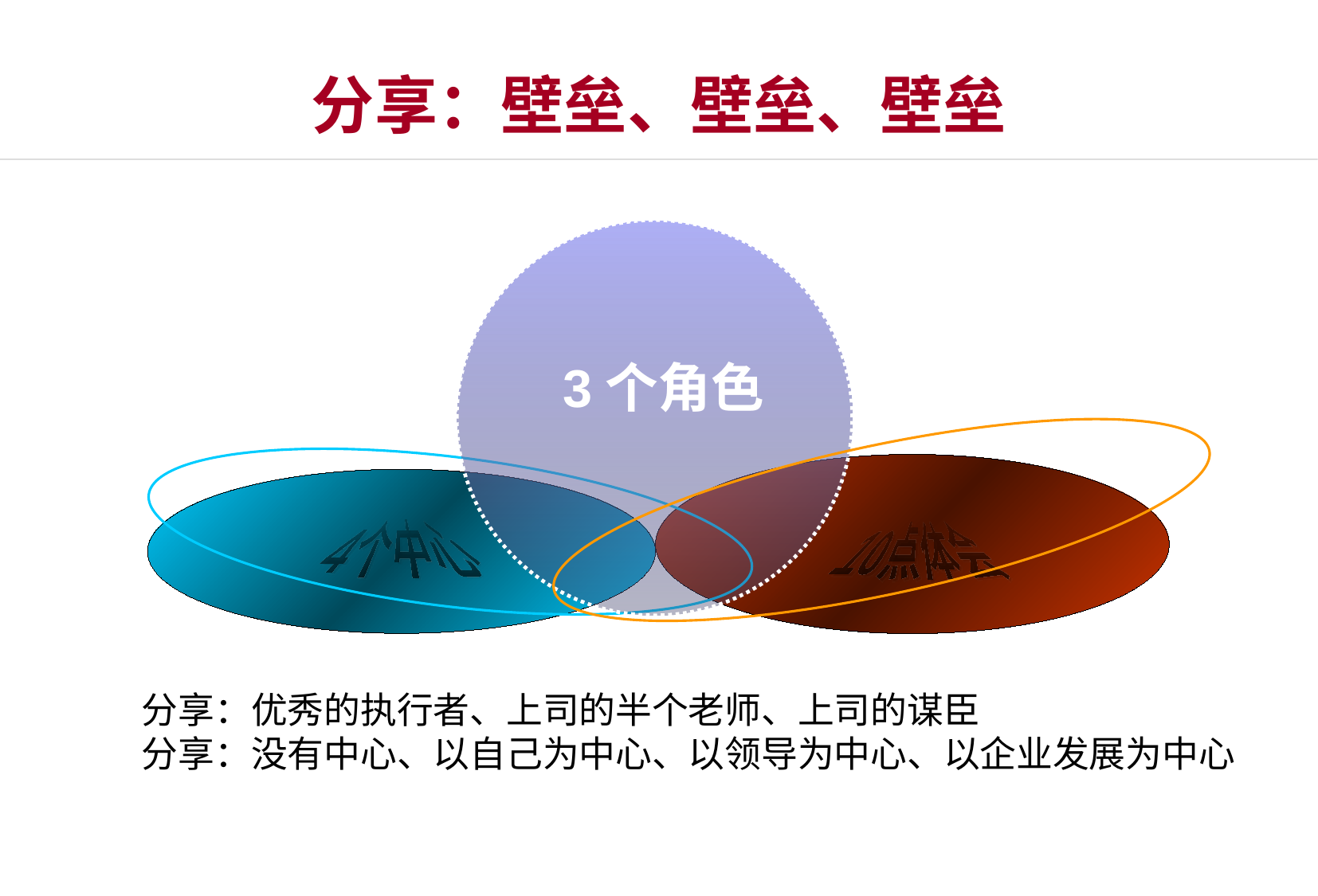

分享：壁垒、壁垒、壁垒

3个角色

4个中心
10点体会
分享：优秀的执行者、上司的半个老师、上司的谋臣
分享：没有中心、以自己为中心、以领导为中心、以企业发展为中心